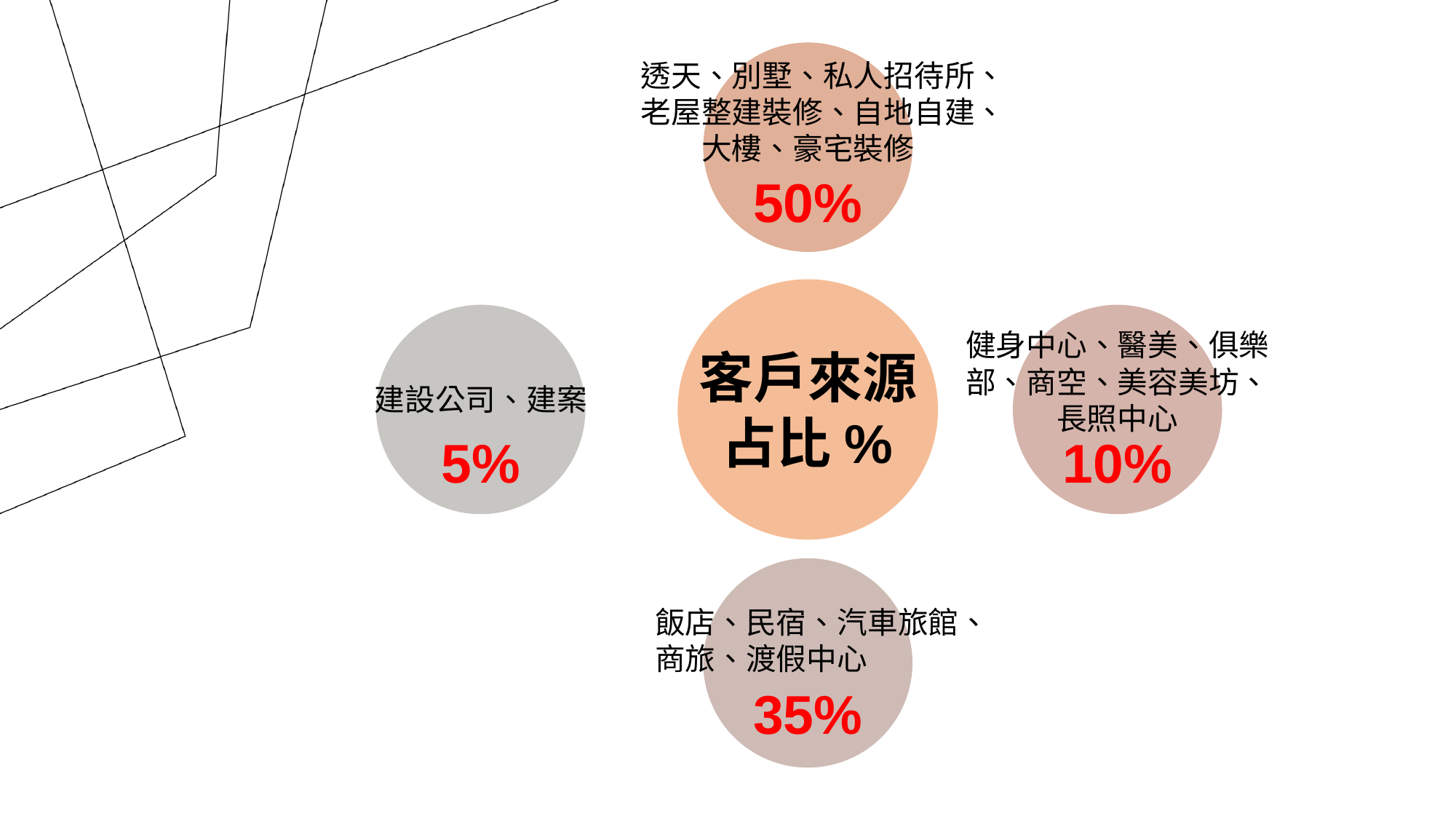

透天、別墅、私人招待所、老屋整建裝修、自地自建、大樓、豪宅裝修
50%

健身中心、醫美、俱樂部、商空、美容美坊、長照中心
客戶來源
占比%
建設公司、建案
5%
10%

飯店、民宿、汽車旅館、商旅、渡假中心
35%